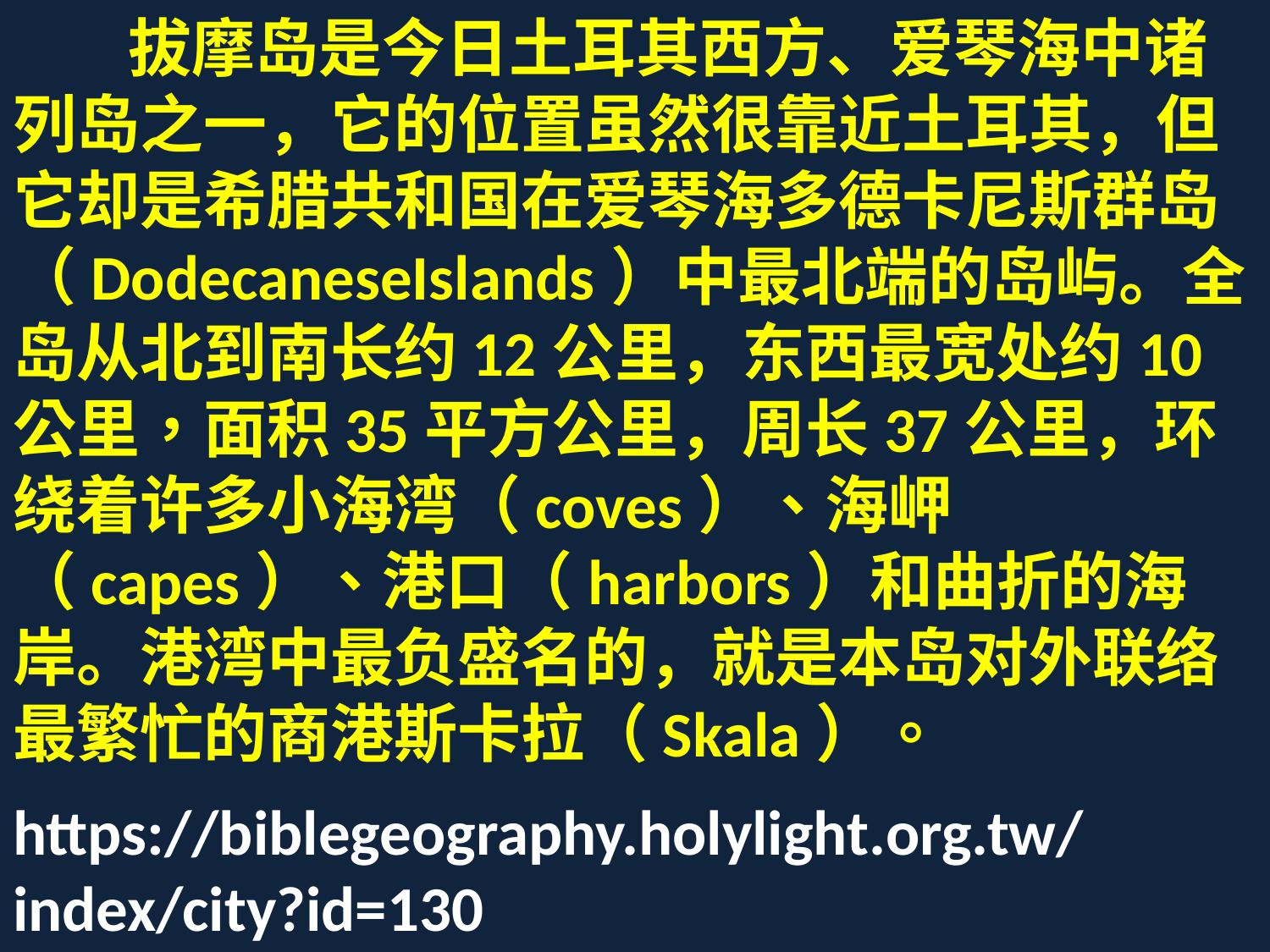

拔摩岛是今日土耳其西方、爱琴海中诸列岛之一，它的位置虽然很靠近土耳其，但它却是希腊共和国在爱琴海多德卡尼斯群岛（DodecaneseIslands）中最北端的岛屿。全岛从北到南长约12公里，东西最宽处约10公里，面积35平方公里，周长37公里，环绕着许多小海湾（coves）、海岬（capes）、港口（harbors）和曲折的海岸。港湾中最负盛名的，就是本岛对外联络最繁忙的商港斯卡拉（Skala）。

https://biblegeography.holylight.org.tw/index/city?id=130